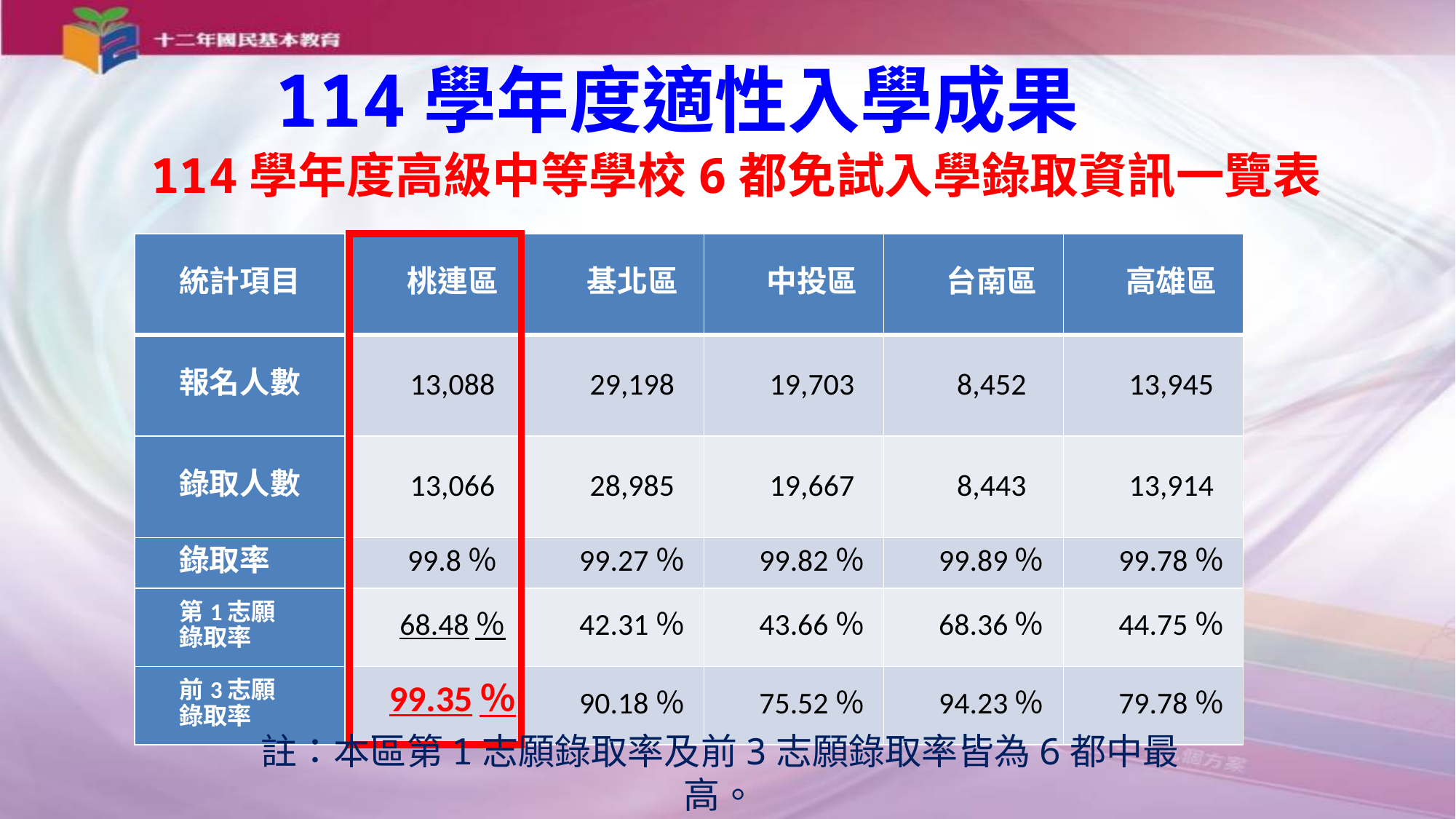

114學年度適性入學成果
114學年度高級中等學校6都免試入學錄取資訊一覽表
| 統計項目 | 桃連區 | 基北區 | 中投區 | 台南區 | 高雄區 |
| --- | --- | --- | --- | --- | --- |
| 報名人數 | 13,088 | 29,198 | 19,703 | 8,452 | 13,945 |
| 錄取人數 | 13,066 | 28,985 | 19,667 | 8,443 | 13,914 |
| 錄取率 | 99.8％ | 99.27％ | 99.82％ | 99.89％ | 99.78％ |
| 第1志願 錄取率 | 68.48％ | 42.31％ | 43.66％ | 68.36％ | 44.75％ |
| 前3志願 錄取率 | 99.35％ | 90.18％ | 75.52％ | 94.23％ | 79.78％ |

註：本區第1志願錄取率及前3志願錄取率皆為6都中最高。